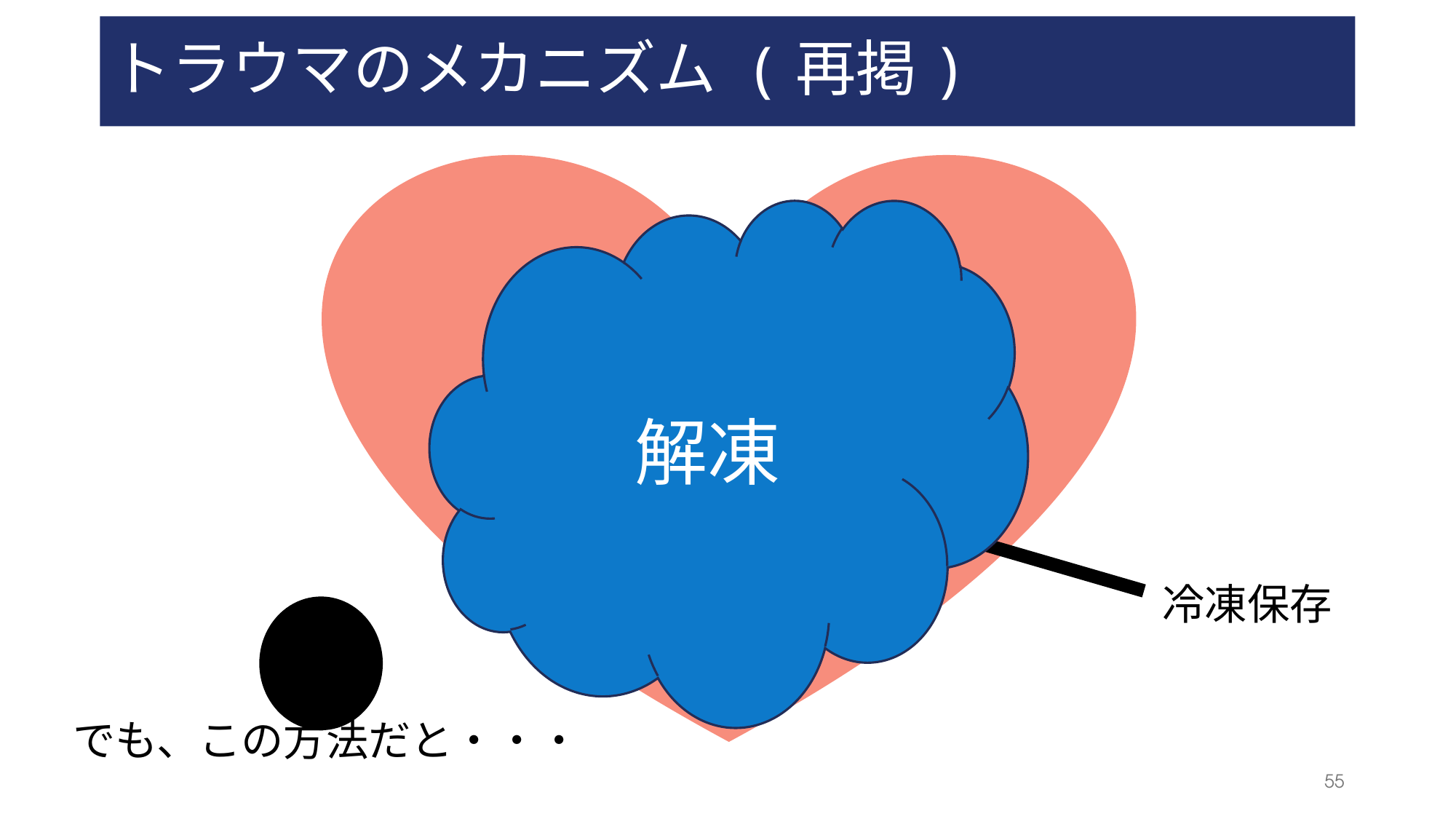

# トラウマのメカニズム (再掲)

解凍

冷凍保存

でも、この方法だと・・・
55